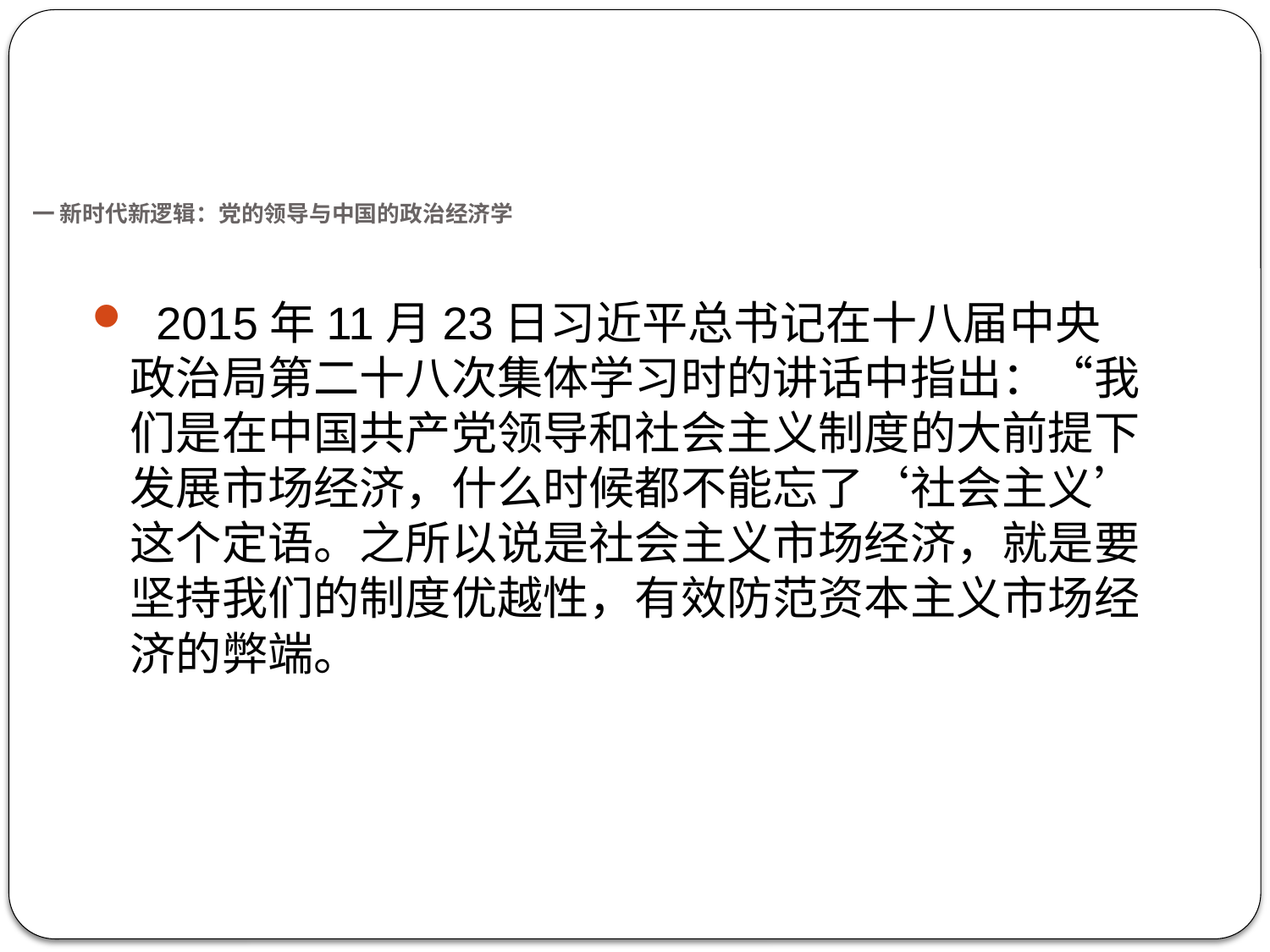

# 一 新时代新逻辑：党的领导与中国的政治经济学
  2015年11月23日习近平总书记在十八届中央政治局第二十八次集体学习时的讲话中指出：“我们是在中国共产党领导和社会主义制度的大前提下发展市场经济，什么时候都不能忘了‘社会主义’这个定语。之所以说是社会主义市场经济，就是要坚持我们的制度优越性，有效防范资本主义市场经济的弊端。